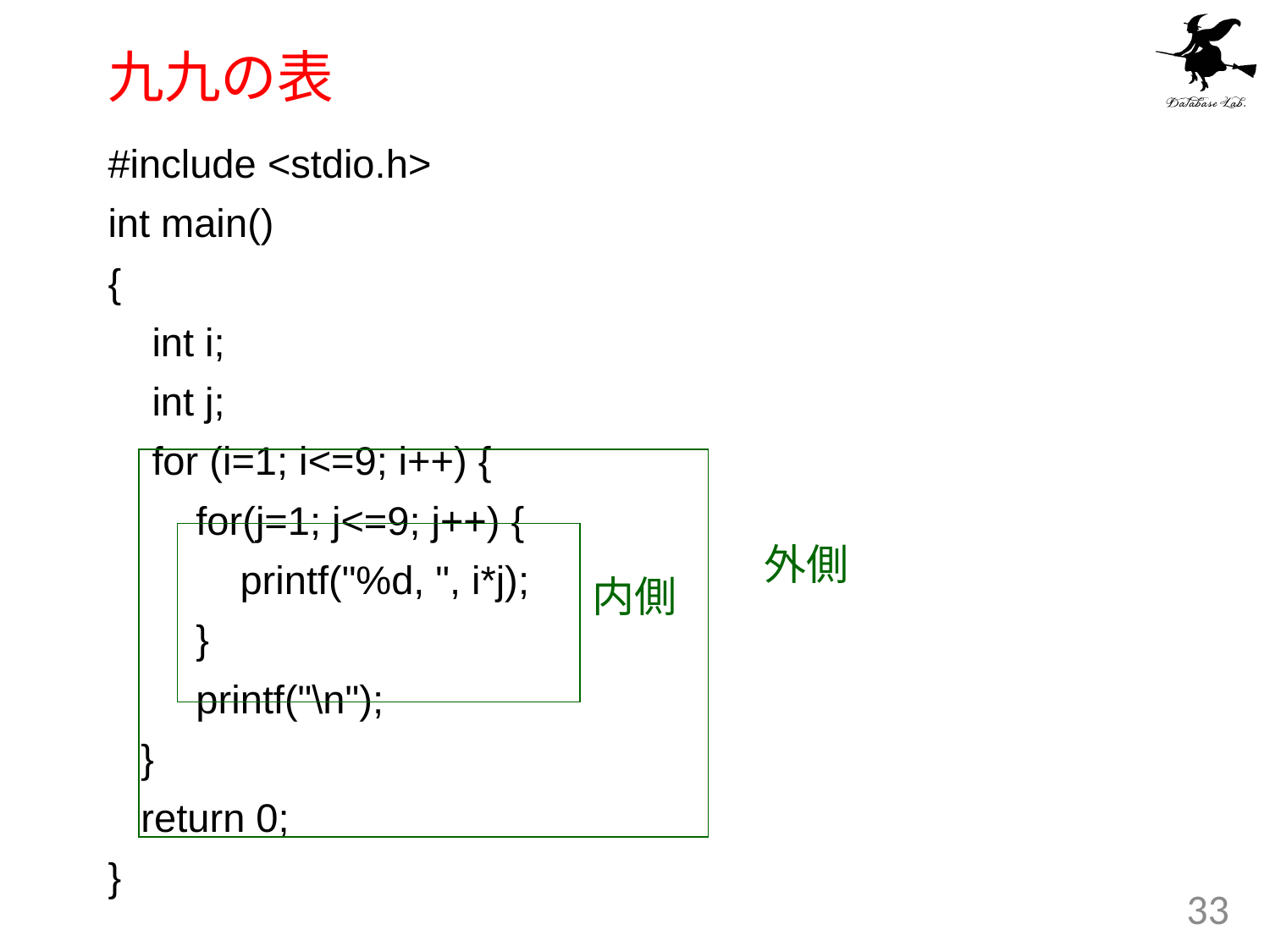

# 九九の表
#include <stdio.h>
int main()
{
    int i;
    int j;
    for (i=1; i<=9; i++) {
        for(j=1; j<=9; j++) {
            printf("%d, ", i*j);
        }
        printf("\n");
   }
   return 0;
}

外側
内側
33